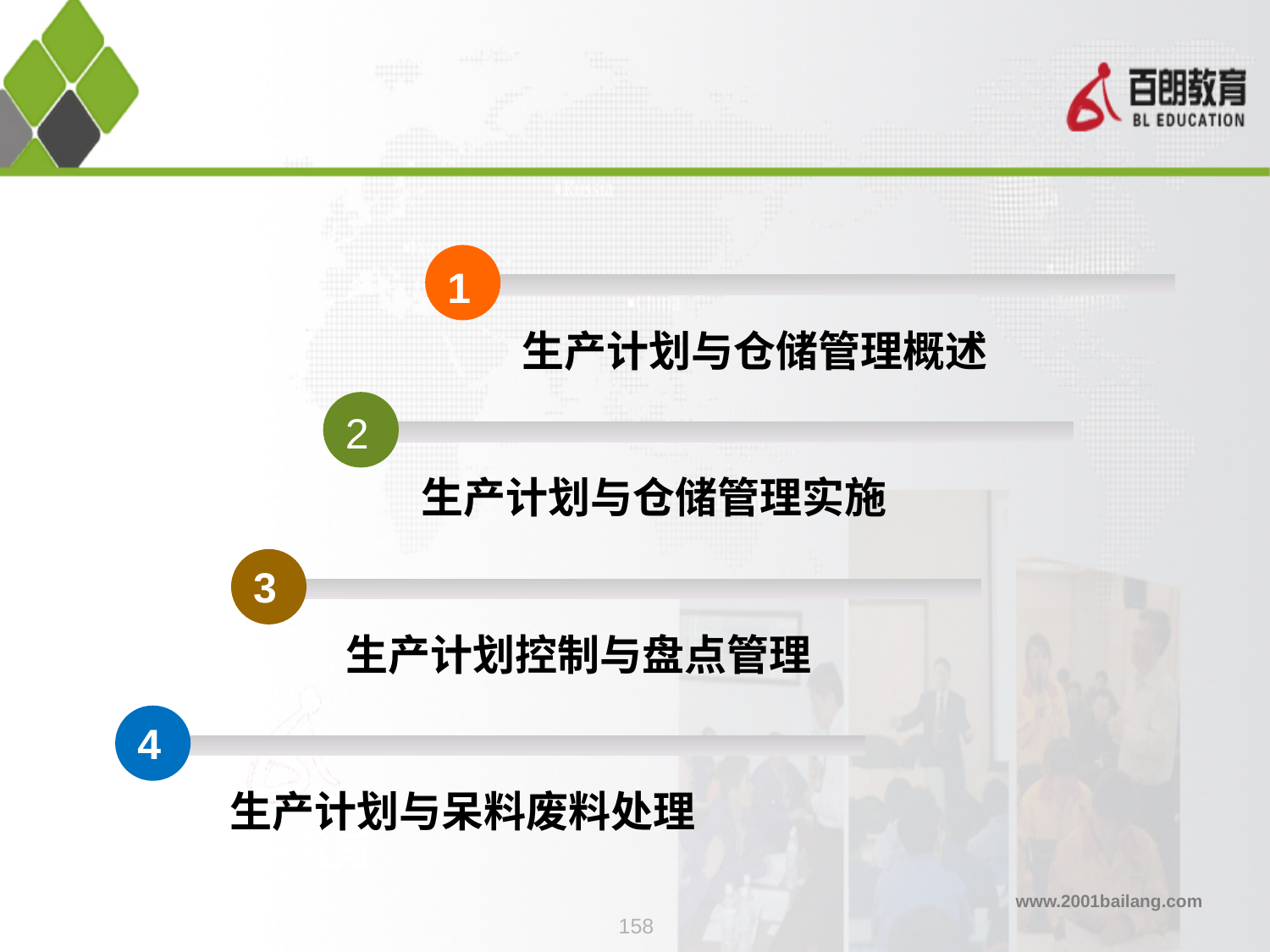

1

生产计划与仓储管理概述

2

生产计划与仓储管理实施

3

生产计划控制与盘点管理

4

生产计划与呆料废料处理
158